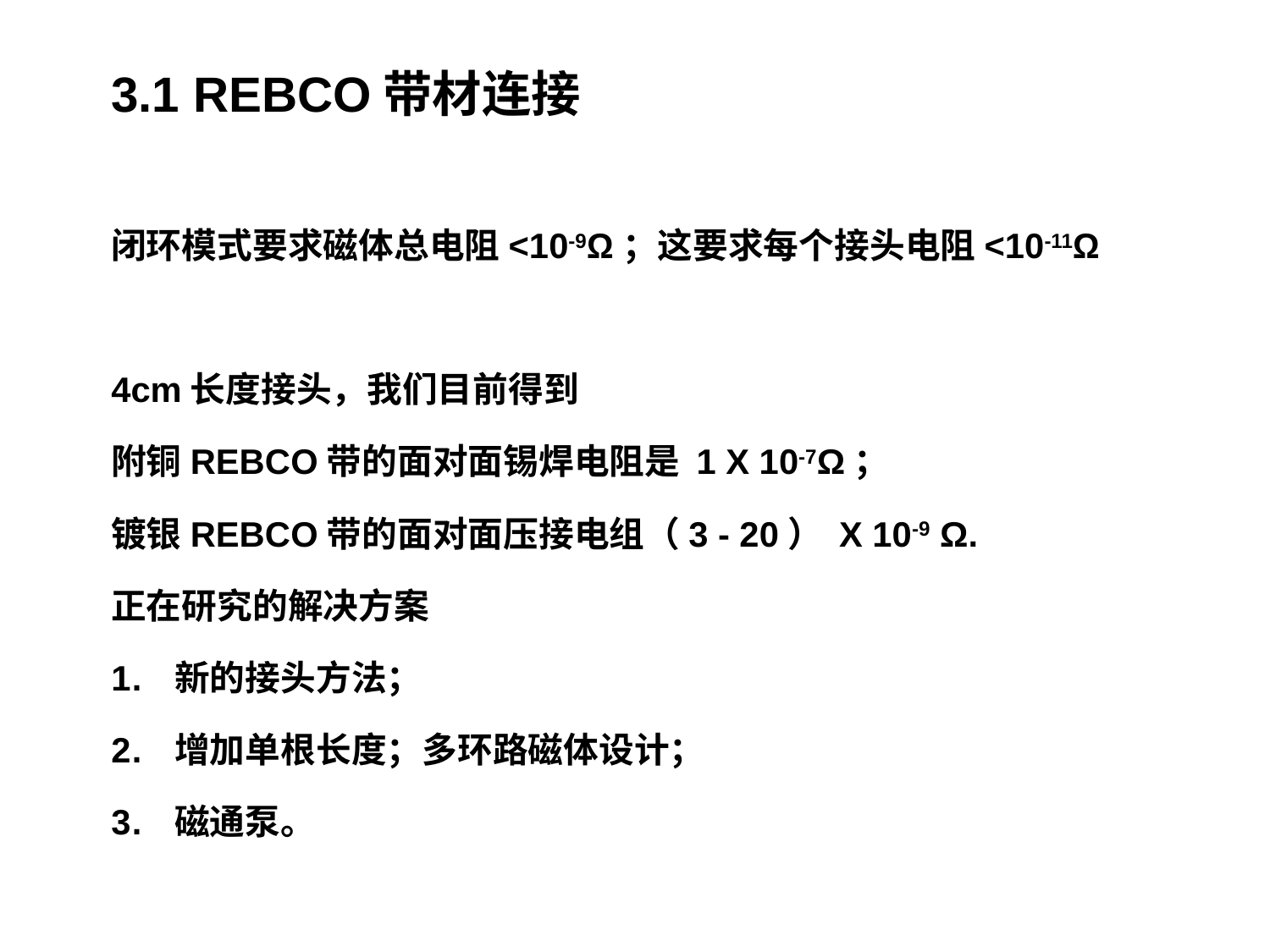

3.1 REBCO带材连接

闭环模式要求磁体总电阻<10-9Ω；这要求每个接头电阻<10-11Ω

4cm长度接头，我们目前得到
附铜REBCO带的面对面锡焊电阻是 1 Х 10-7Ω；
镀银REBCO带的面对面压接电组（3 - 20） Х 10-9 Ω.
正在研究的解决方案
新的接头方法；
增加单根长度；多环路磁体设计；
磁通泵。